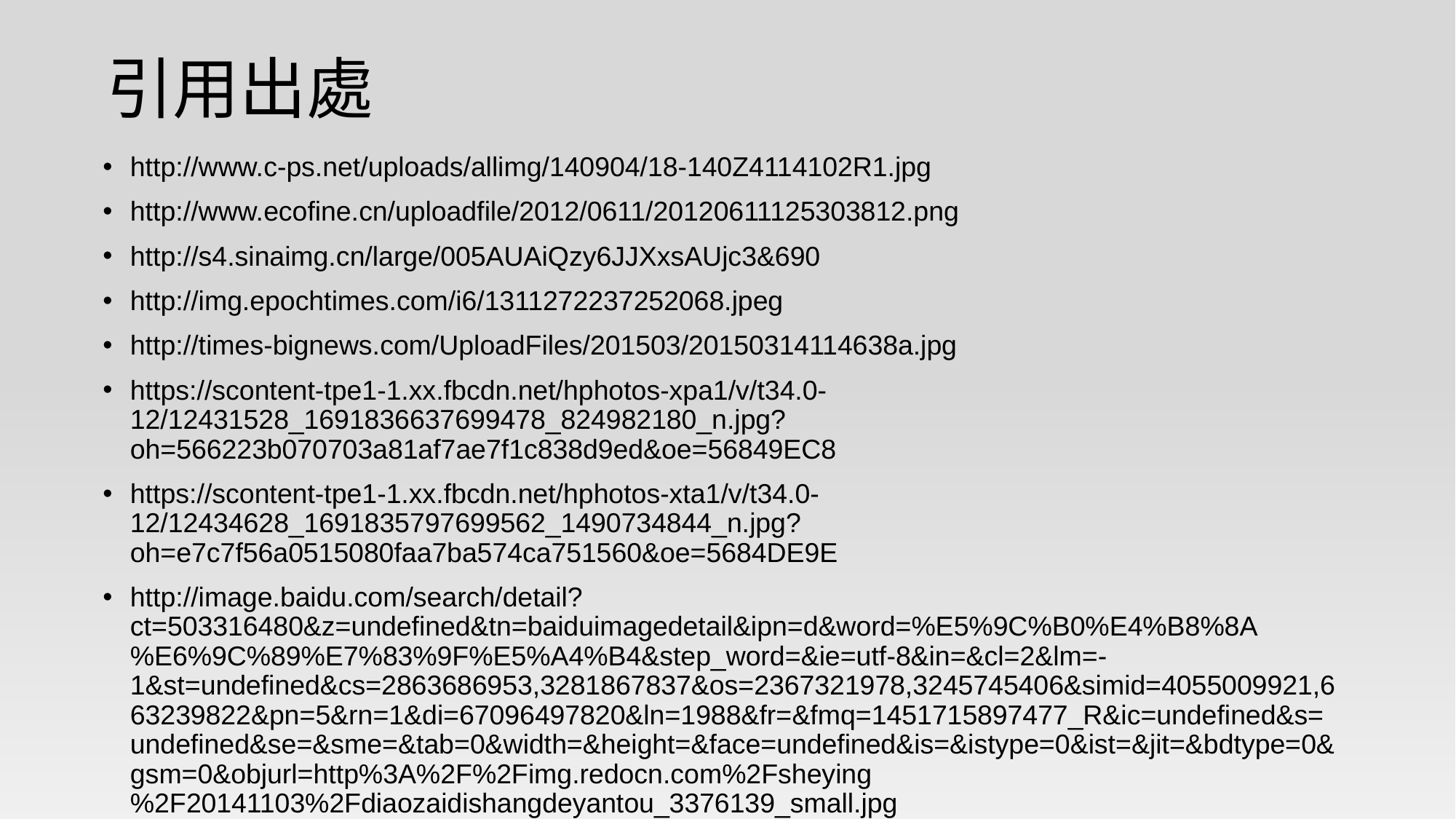

# 引用出處
http://www.c-ps.net/uploads/allimg/140904/18-140Z4114102R1.jpg
http://www.ecofine.cn/uploadfile/2012/0611/20120611125303812.png
http://s4.sinaimg.cn/large/005AUAiQzy6JJXxsAUjc3&690
http://img.epochtimes.com/i6/1311272237252068.jpeg
http://times-bignews.com/UploadFiles/201503/20150314114638a.jpg
https://scontent-tpe1-1.xx.fbcdn.net/hphotos-xpa1/v/t34.0-12/12431528_1691836637699478_824982180_n.jpg?oh=566223b070703a81af7ae7f1c838d9ed&oe=56849EC8
https://scontent-tpe1-1.xx.fbcdn.net/hphotos-xta1/v/t34.0-12/12434628_1691835797699562_1490734844_n.jpg?oh=e7c7f56a0515080faa7ba574ca751560&oe=5684DE9E
http://image.baidu.com/search/detail?ct=503316480&z=undefined&tn=baiduimagedetail&ipn=d&word=%E5%9C%B0%E4%B8%8A%E6%9C%89%E7%83%9F%E5%A4%B4&step_word=&ie=utf-8&in=&cl=2&lm=-1&st=undefined&cs=2863686953,3281867837&os=2367321978,3245745406&simid=4055009921,663239822&pn=5&rn=1&di=67096497820&ln=1988&fr=&fmq=1451715897477_R&ic=undefined&s=undefined&se=&sme=&tab=0&width=&height=&face=undefined&is=&istype=0&ist=&jit=&bdtype=0&gsm=0&objurl=http%3A%2F%2Fimg.redocn.com%2Fsheying%2F20141103%2Fdiaozaidishangdeyantou_3376139_small.jpg